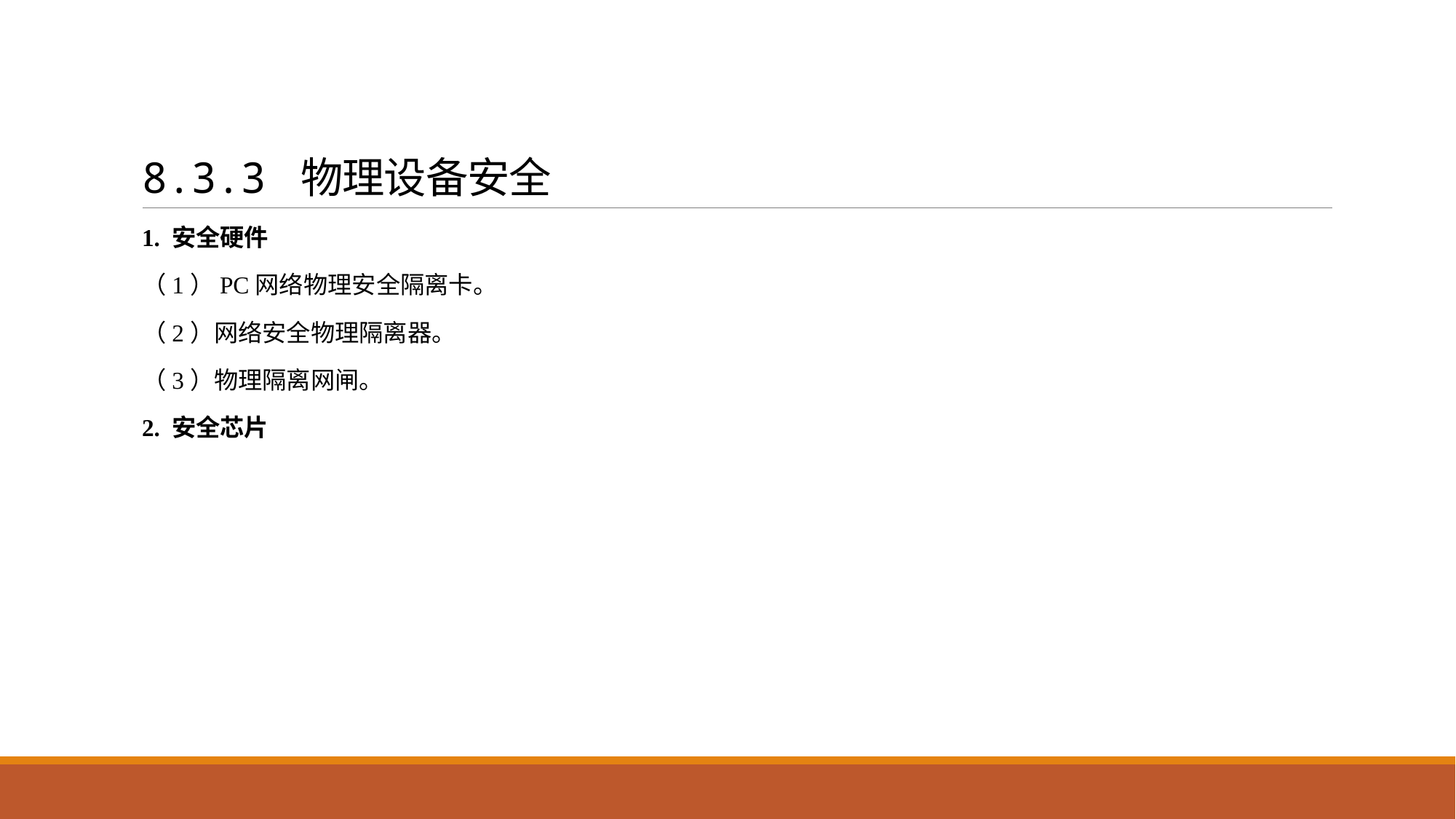

# 8.3.3 物理设备安全
1. 安全硬件
（1）PC网络物理安全隔离卡。
（2）网络安全物理隔离器。
（3）物理隔离网闸。
2. 安全芯片